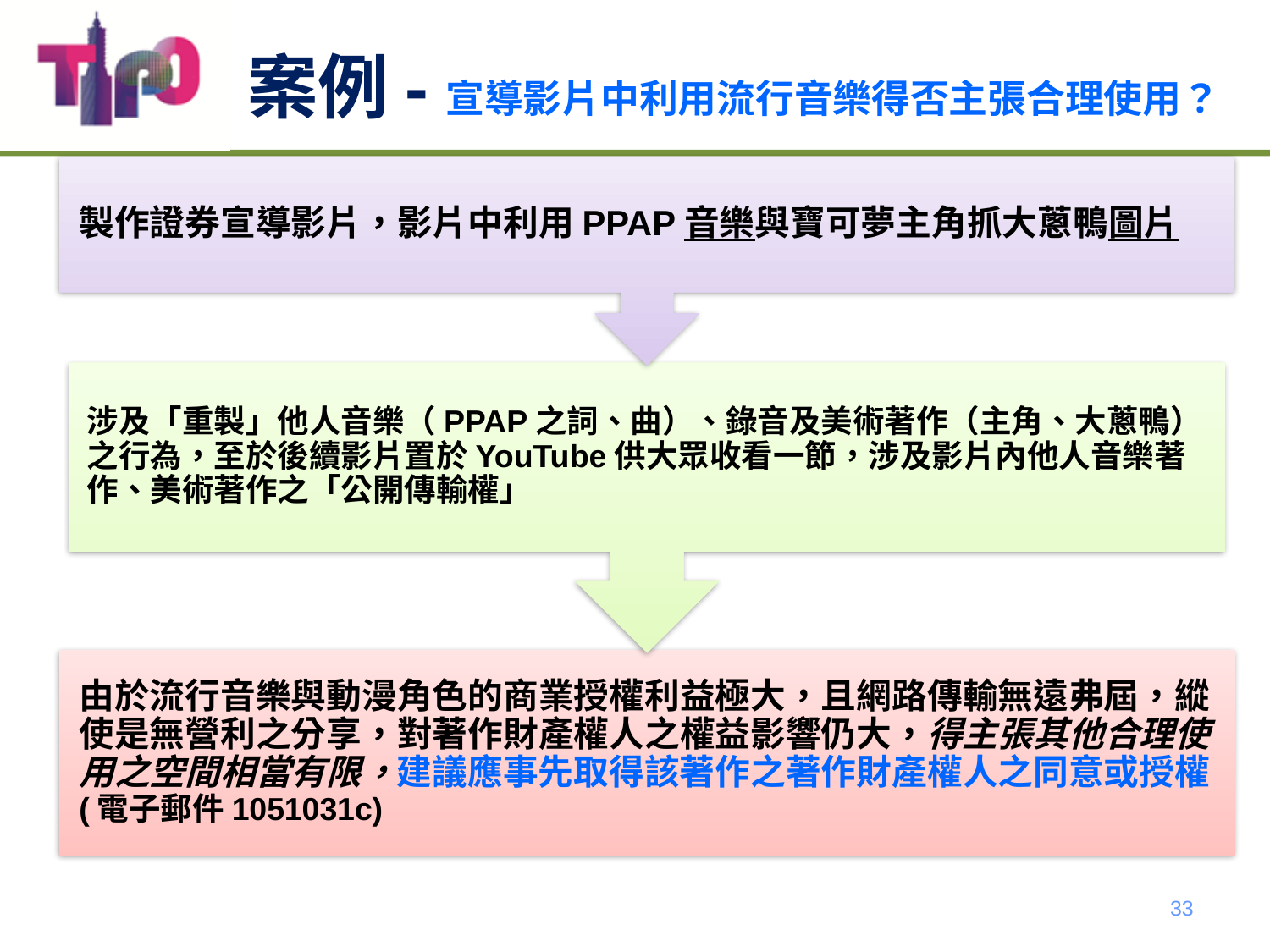

# 案例-宣導影片中利用流行音樂得否主張合理使用？
由於流行音樂與動漫角色的商業授權利益極大，且網路傳輸無遠弗屆，縱使是無營利之分享，對著作財產權人之權益影響仍大，得主張其他合理使用之空間相當有限，建議應事先取得該著作之著作財產權人之同意或授權(電子郵件1051031c)
涉及「重製」他人音樂（PPAP之詞、曲）、錄音及美術著作（主角、大蔥鴨）之行為，至於後續影片置於YouTube供大眾收看一節，涉及影片內他人音樂著作、美術著作之「公開傳輸權」
製作證券宣導影片，影片中利用PPAP音樂與寶可夢主角抓大蔥鴨圖片
33